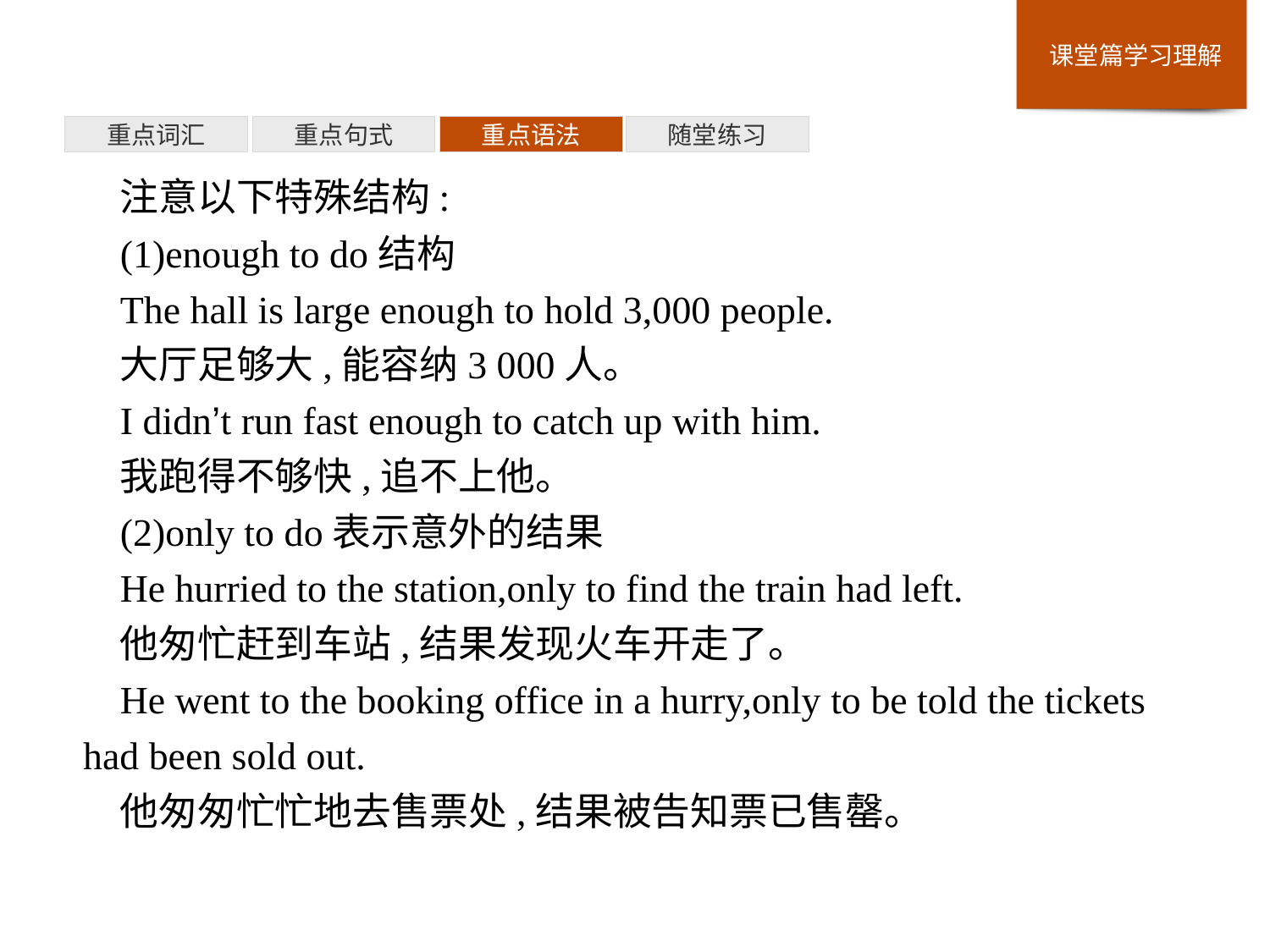

重点词汇
重点句式
重点语法
随堂练习
注意以下特殊结构:
(1)enough to do结构
The hall is large enough to hold 3,000 people.
大厅足够大,能容纳3 000人。
I didn’t run fast enough to catch up with him.
我跑得不够快,追不上他。
(2)only to do表示意外的结果
He hurried to the station,only to find the train had left.
他匆忙赶到车站,结果发现火车开走了。
He went to the booking office in a hurry,only to be told the tickets had been sold out.
他匆匆忙忙地去售票处,结果被告知票已售罄。